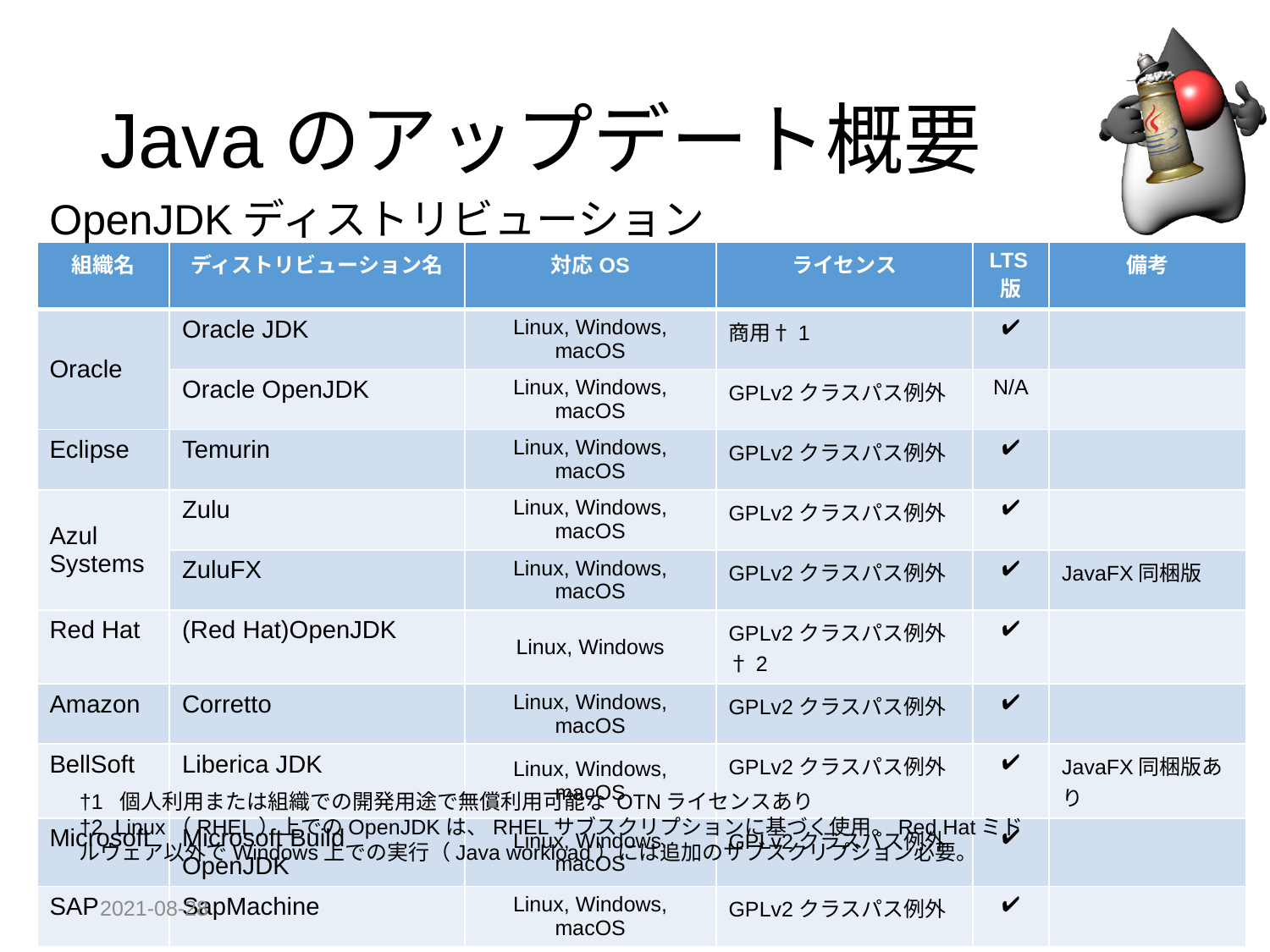

# Javaのアップデート概要
OpenJDKディストリビューション
| 組織名 | ディストリビューション名 | 対応OS | ライセンス | LTS版 | 備考 |
| --- | --- | --- | --- | --- | --- |
| Oracle | Oracle JDK | Linux, Windows, macOS | 商用†1 | ✔ |  |
|  | Oracle OpenJDK | Linux, Windows, macOS | GPLv2クラスパス例外 | N/A |  |
| Eclipse | Temurin | Linux, Windows, macOS | GPLv2クラスパス例外 | ✔ |  |
| Azul Systems | Zulu | Linux, Windows, macOS | GPLv2クラスパス例外 | ✔ |  |
|  | ZuluFX | Linux, Windows, macOS | GPLv2クラスパス例外 | ✔ | JavaFX同梱版 |
| Red Hat | (Red Hat)OpenJDK | Linux, Windows | GPLv2クラスパス例外†2 | ✔ |  |
| Amazon | Corretto | Linux, Windows, macOS | GPLv2クラスパス例外 | ✔ |  |
| BellSoft | Liberica JDK | Linux, Windows, macOS | GPLv2クラスパス例外 | ✔ | JavaFX同梱版あり |
| Microsoft | Microsoft Build OpenJDK | Linux, Windows, macOS | GPLv2クラスパス例外 | ✔ |  |
| SAP | SapMachine | Linux, Windows, macOS | GPLv2クラスパス例外 | ✔ |  |
†1  個人利用または組織での開発用途で無償利用可能な OTNライセンスあり
†2  Linux（RHEL）上でのOpenJDKは、RHELサブスクリプションに基づく使用。Red Hatミドルウェア以外でWindows上での実行（Java workload）には追加のサブスクリプション必要。
2021-08-28
LL2021 Language Update - Java
7